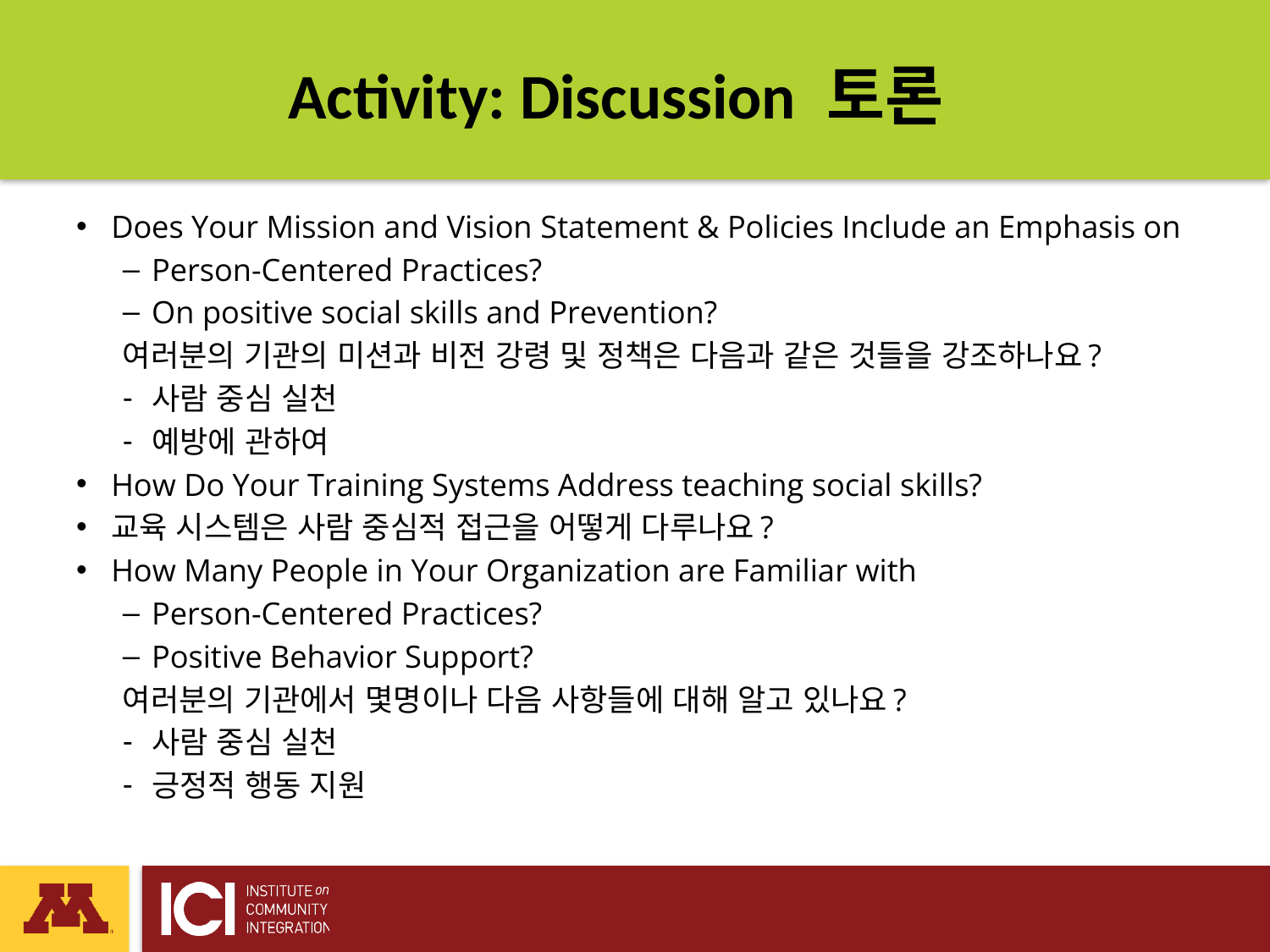

# Activity: Discussion 토론
Does Your Mission and Vision Statement & Policies Include an Emphasis on
Person-Centered Practices?
On positive social skills and Prevention?
여러분의 기관의 미션과 비전 강령 및 정책은 다음과 같은 것들을 강조하나요?
사람 중심 실천
예방에 관하여
How Do Your Training Systems Address teaching social skills?
교육 시스템은 사람 중심적 접근을 어떻게 다루나요?
How Many People in Your Organization are Familiar with
Person-Centered Practices?
Positive Behavior Support?
여러분의 기관에서 몇명이나 다음 사항들에 대해 알고 있나요?
사람 중심 실천
긍정적 행동 지원